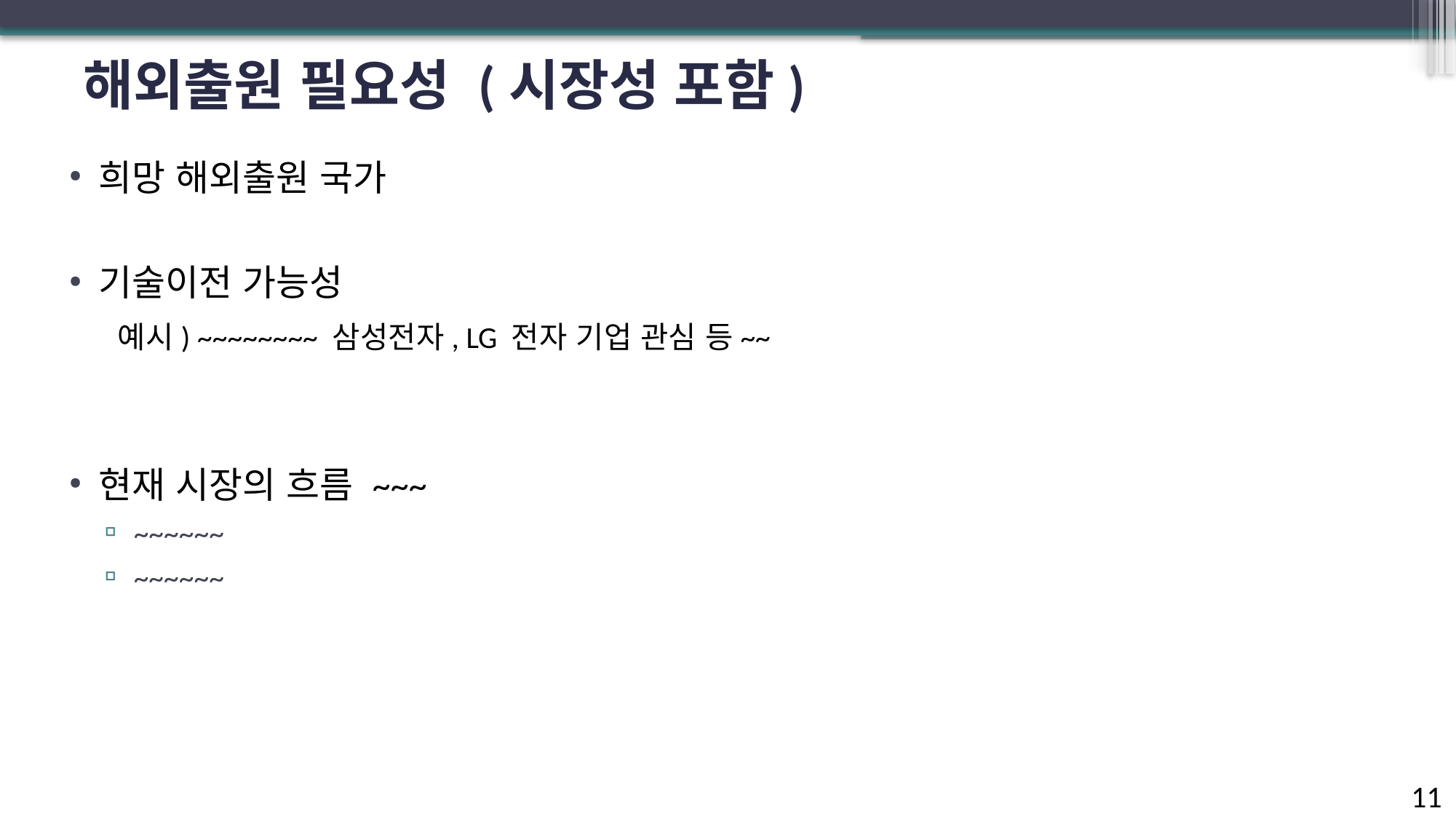

# 해외출원 필요성 (시장성 포함)
희망 해외출원 국가

기술이전 가능성
    예시) ~~~~~~~~ 삼성전자, LG 전자 기업 관심 등~~

현재 시장의 흐름 ~~~
~~~~~~
~~~~~~
11